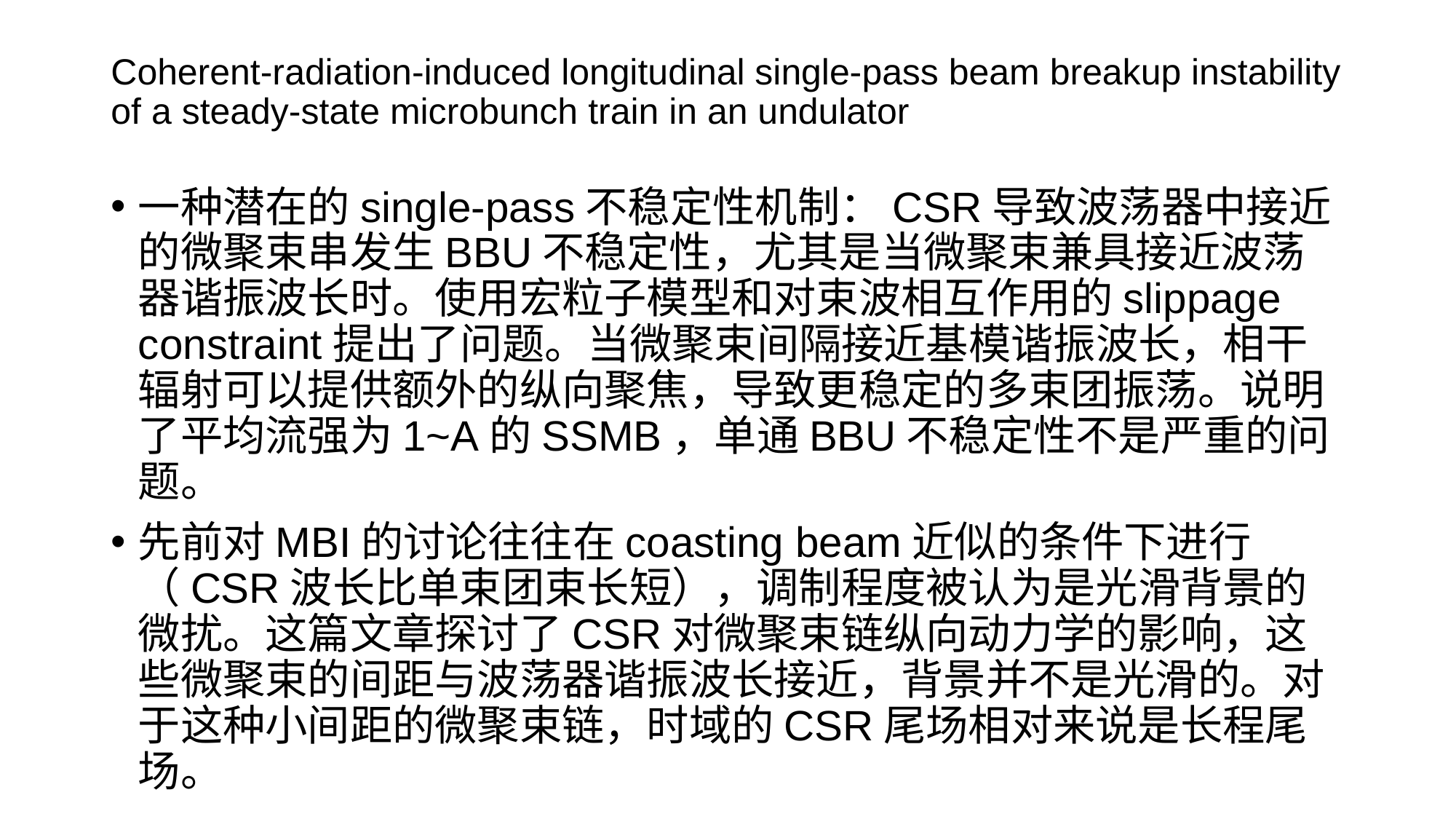

# Coherent-radiation-induced longitudinal single-pass beam breakup instability of a steady-state microbunch train in an undulator
一种潜在的single-pass不稳定性机制：CSR导致波荡器中接近的微聚束串发生BBU不稳定性，尤其是当微聚束兼具接近波荡器谐振波长时。使用宏粒子模型和对束波相互作用的slippage constraint提出了问题。当微聚束间隔接近基模谐振波长，相干辐射可以提供额外的纵向聚焦，导致更稳定的多束团振荡。说明了平均流强为1~A的SSMB，单通BBU不稳定性不是严重的问题。
先前对MBI的讨论往往在coasting beam近似的条件下进行（CSR波长比单束团束长短），调制程度被认为是光滑背景的微扰。这篇文章探讨了CSR对微聚束链纵向动力学的影响，这些微聚束的间距与波荡器谐振波长接近，背景并不是光滑的。对于这种小间距的微聚束链，时域的CSR尾场相对来说是长程尾场。